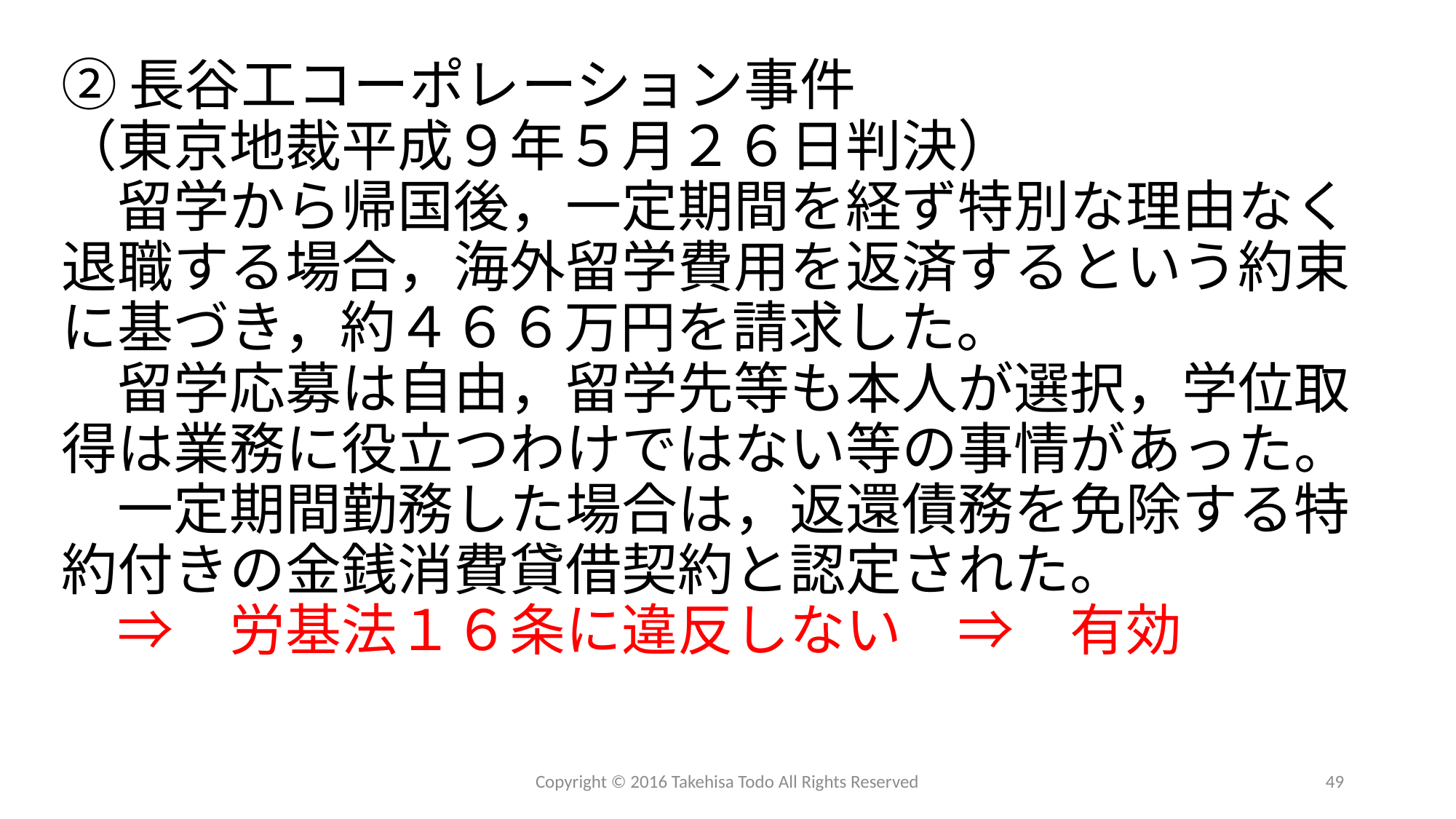

# ②長谷工コーポレーション事件 （東京地裁平成９年５月２６日判決） 　留学から帰国後，一定期間を経ず特別な理由なく退職する場合，海外留学費用を返済するという約束に基づき，約４６６万円を請求した。 　留学応募は自由，留学先等も本人が選択，学位取得は業務に役立つわけではない等の事情があった。 　一定期間勤務した場合は，返還債務を免除する特約付きの金銭消費貸借契約と認定された。 　⇒　労基法１６条に違反しない　⇒　有効
Copyright © 2016 Takehisa Todo All Rights Reserved
49